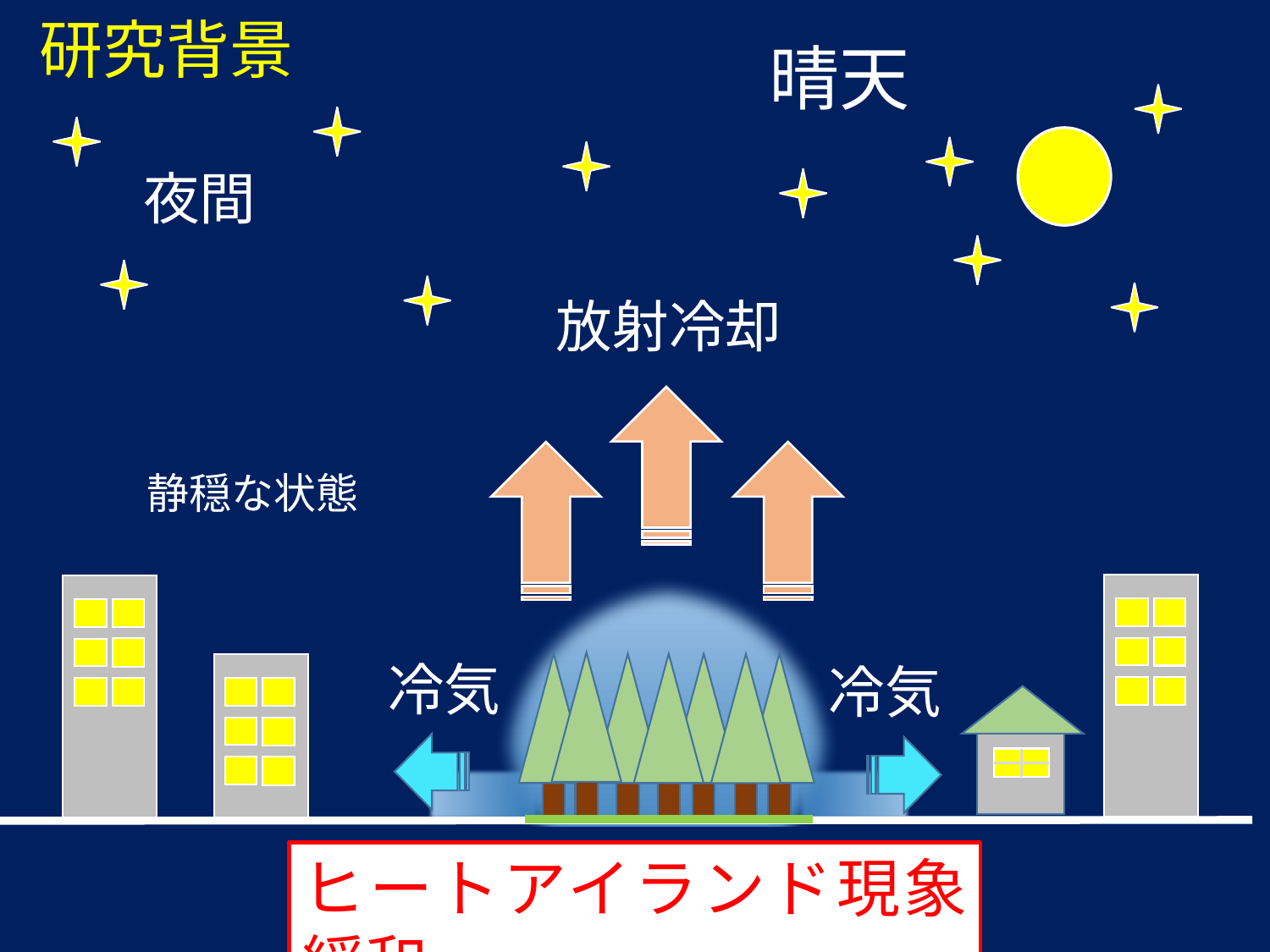

研究背景
晴天

夜間

放射冷却

静穏な状態

冷気
冷気

ヒートアイランド現象緩和